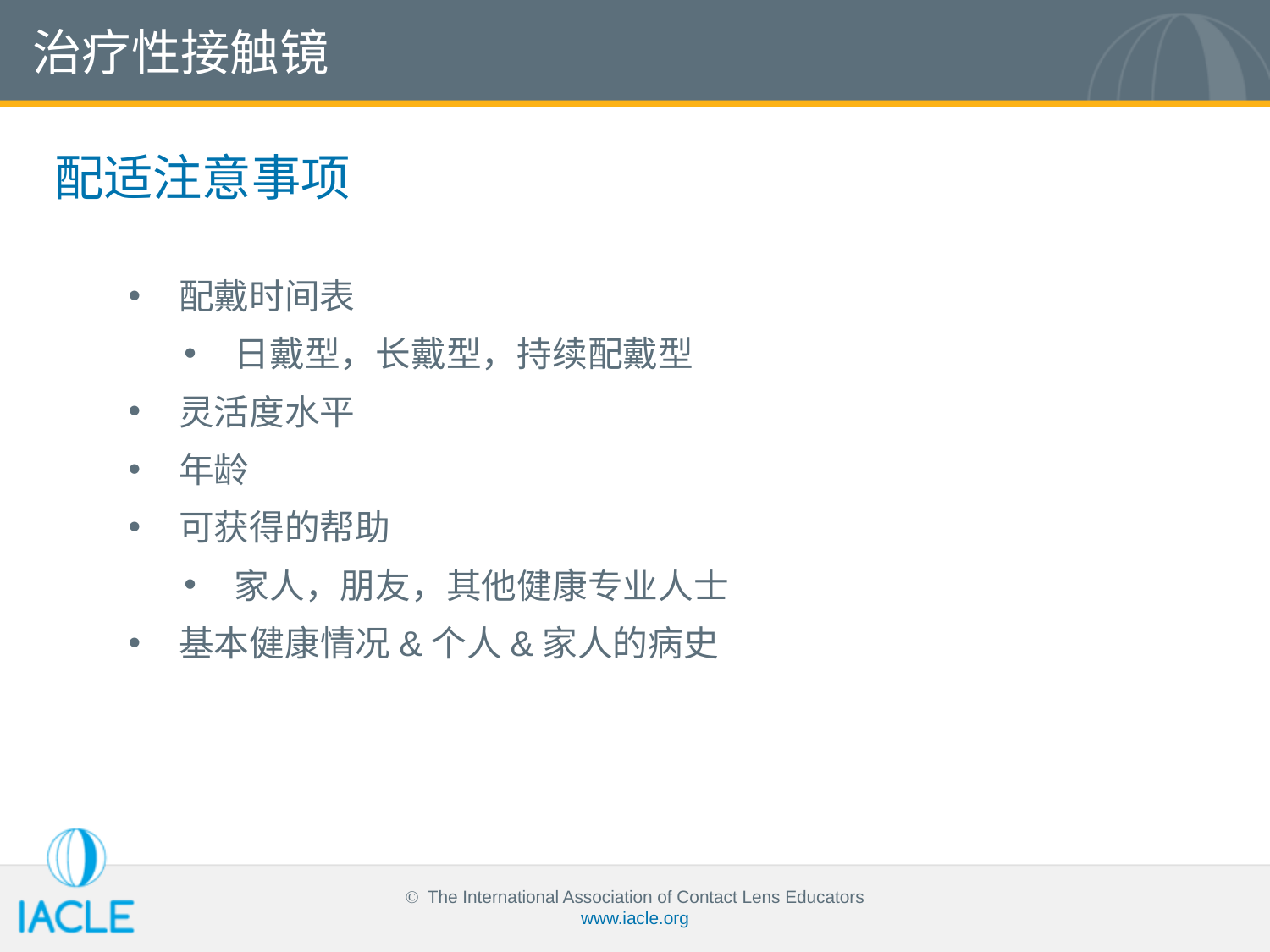

治疗性接触镜
配适注意事项
配戴时间表
日戴型，长戴型，持续配戴型
灵活度水平
年龄
可获得的帮助
家人，朋友，其他健康专业人士
基本健康情况&个人&家人的病史